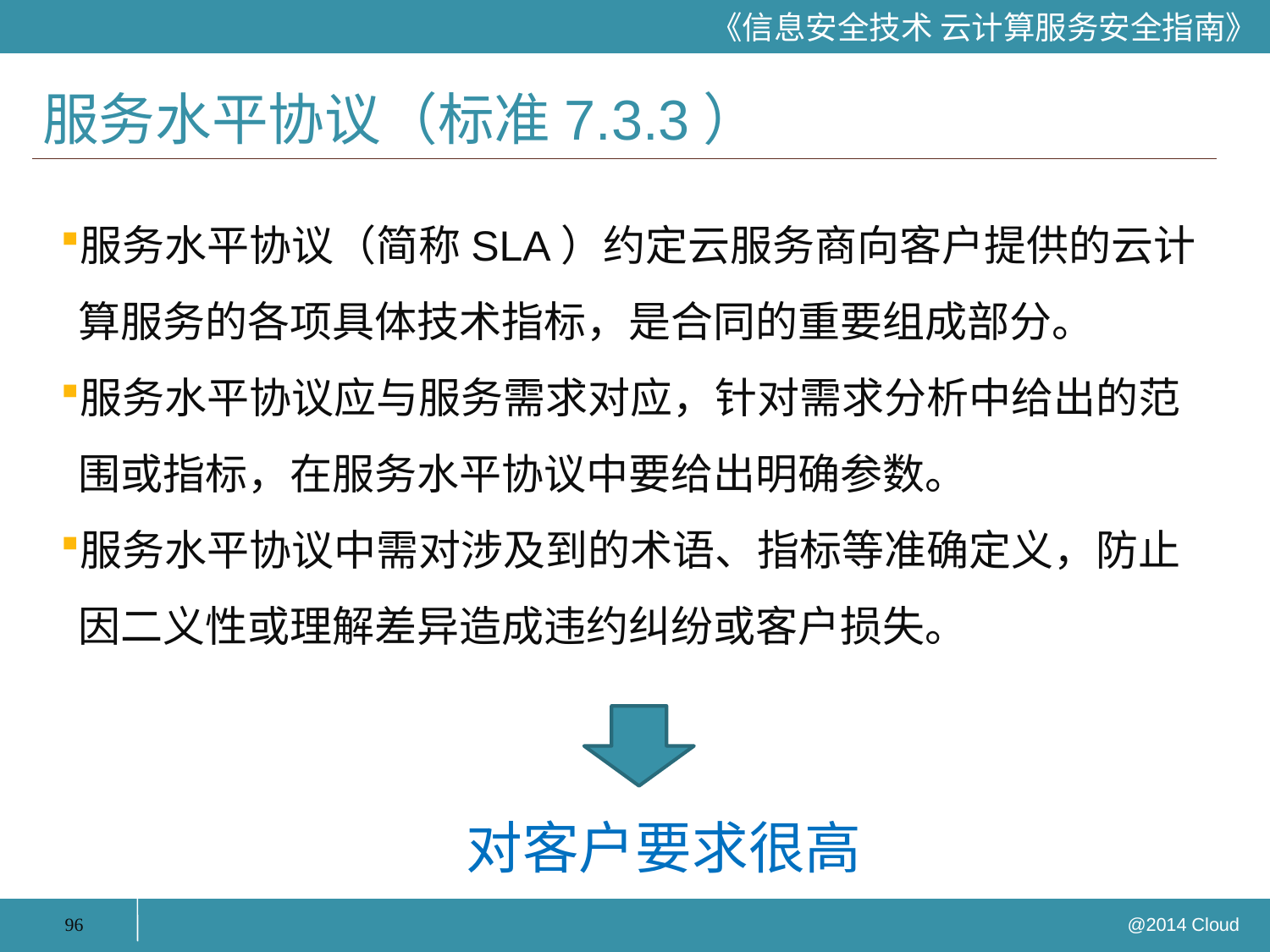

# 服务水平协议（标准7.3.3）
服务水平协议（简称SLA）约定云服务商向客户提供的云计算服务的各项具体技术指标，是合同的重要组成部分。
服务水平协议应与服务需求对应，针对需求分析中给出的范围或指标，在服务水平协议中要给出明确参数。
服务水平协议中需对涉及到的术语、指标等准确定义，防止因二义性或理解差异造成违约纠纷或客户损失。

对客户要求很高
96